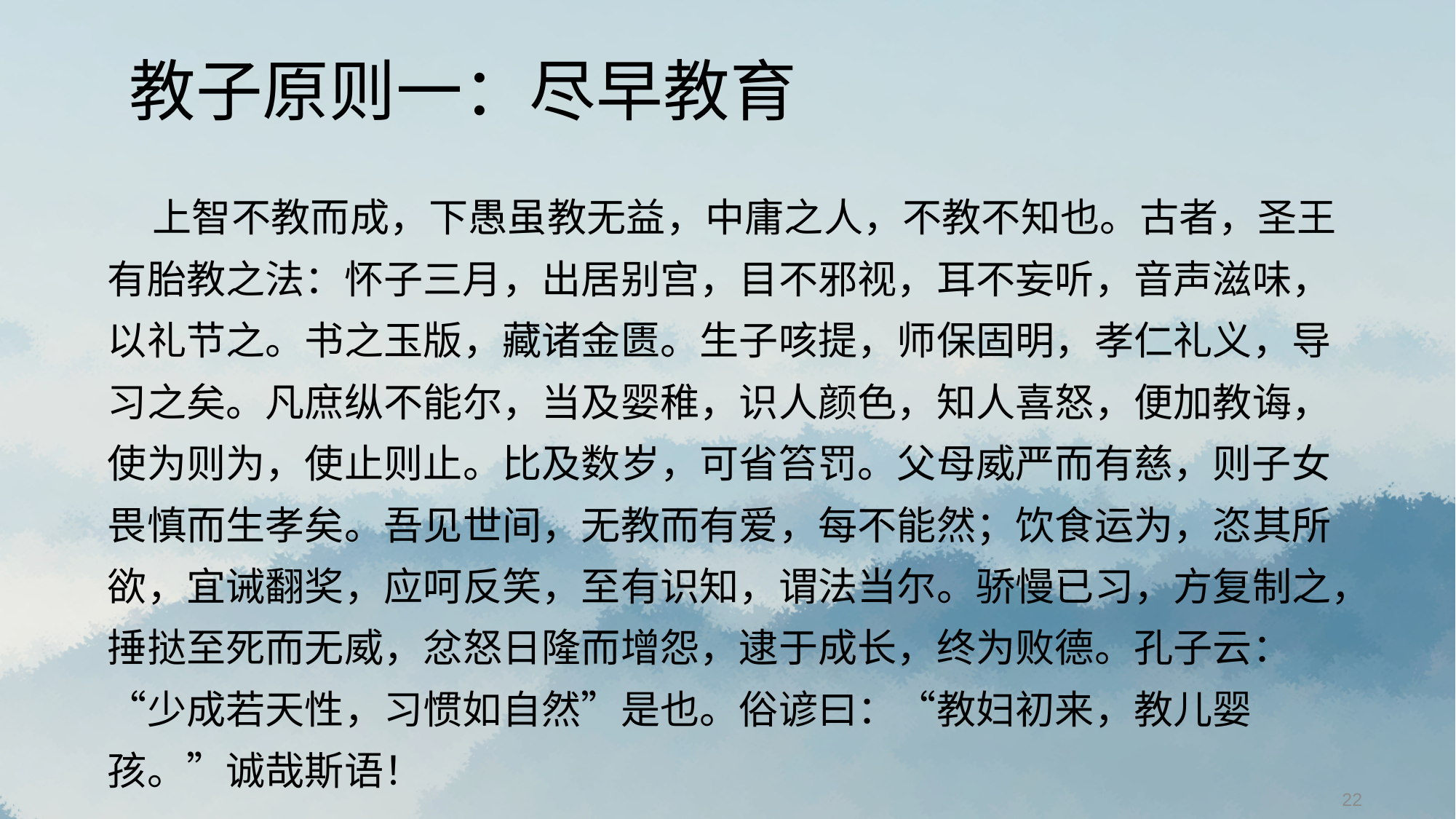

# 教子原则一：尽早教育
    上智不教而成，下愚虽教无益，中庸之人，不教不知也。古者，圣王有胎教之法：怀子三月，出居别宫，目不邪视，耳不妄听，音声滋味，以礼节之。书之玉版，藏诸金匮。生子咳提，师保固明，孝仁礼义，导习之矣。凡庶纵不能尔，当及婴稚，识人颜色，知人喜怒，便加教诲，使为则为，使止则止。比及数岁，可省笞罚。父母威严而有慈，则子女畏慎而生孝矣。吾见世间，无教而有爱，每不能然；饮食运为，恣其所欲，宜诫翻奖，应呵反笑，至有识知，谓法当尔。骄慢已习，方复制之，捶挞至死而无威，忿怒日隆而增怨，逮于成长，终为败德。孔子云：“少成若天性，习惯如自然”是也。俗谚曰：“教妇初来，教儿婴孩。”诚哉斯语！